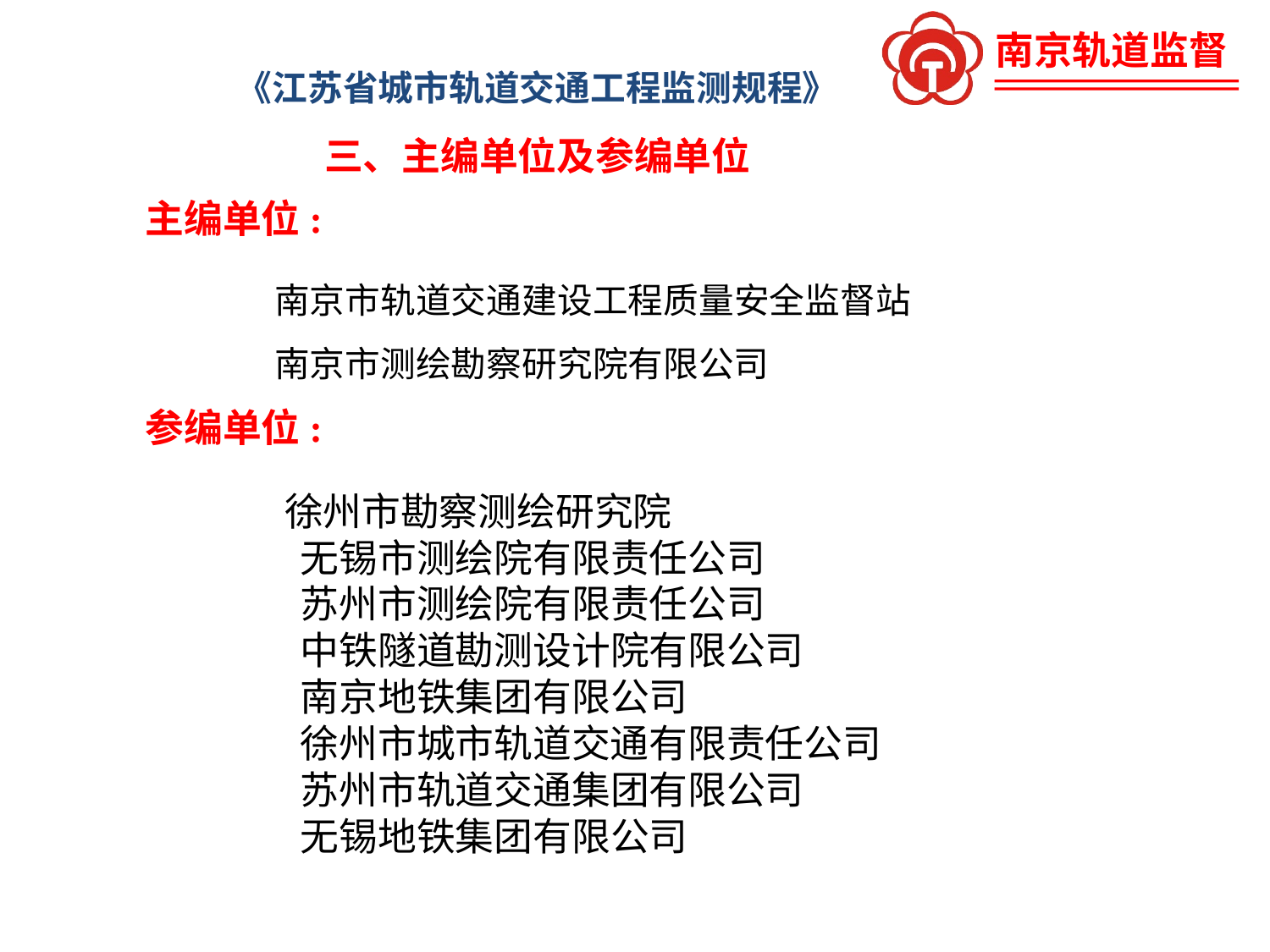

《江苏省城市轨道交通工程监测规程》
三、主编单位及参编单位
主编单位:
                       南京市轨道交通建设工程质量安全监督站
                       南京市测绘勘察研究院有限公司
参编单位:
                    徐州市勘察测绘研究院
   无锡市测绘院有限责任公司
   苏州市测绘院有限责任公司
   中铁隧道勘测设计院有限公司
   南京地铁集团有限公司
   徐州市城市轨道交通有限责任公司
   苏州市轨道交通集团有限公司
   无锡地铁集团有限公司